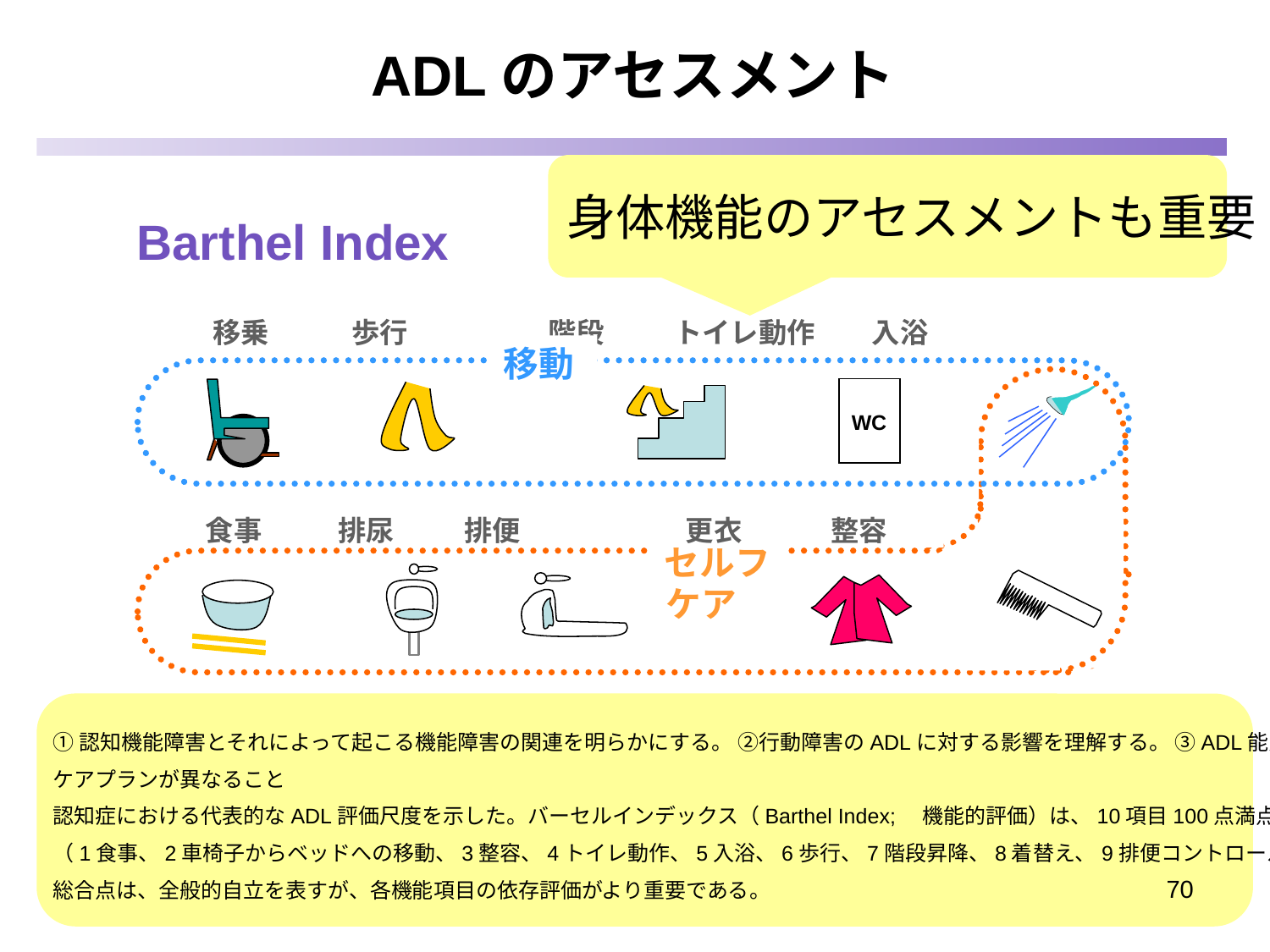

ADLのアセスメント

身体機能のアセスメントも重要
Barthel Index
移乗             歩行                      階段           トイレ動作         入浴
移動

WC

食事            排尿           排便                          更衣              整容

セルフケア

①認知機能障害とそれによって起こる機能障害の関連を明らかにする。 ②行動障害のADLに対する影響を理解する。 ③ADL能力によって
ケアプランが異なること
認知症における代表的なADL評価尺度を示した。バーセルインデックス（Barthel Index;　機能的評価）は、10項目100点満点で行う
（1食事、2車椅子からベッドへの移動、3整容、4トイレ動作、5入浴、6歩行、7階段昇降、8着替え、9排便コントロール、10排尿コントロール）
総合点は、全般的自立を表すが、各機能項目の依存評価がより重要である。
70